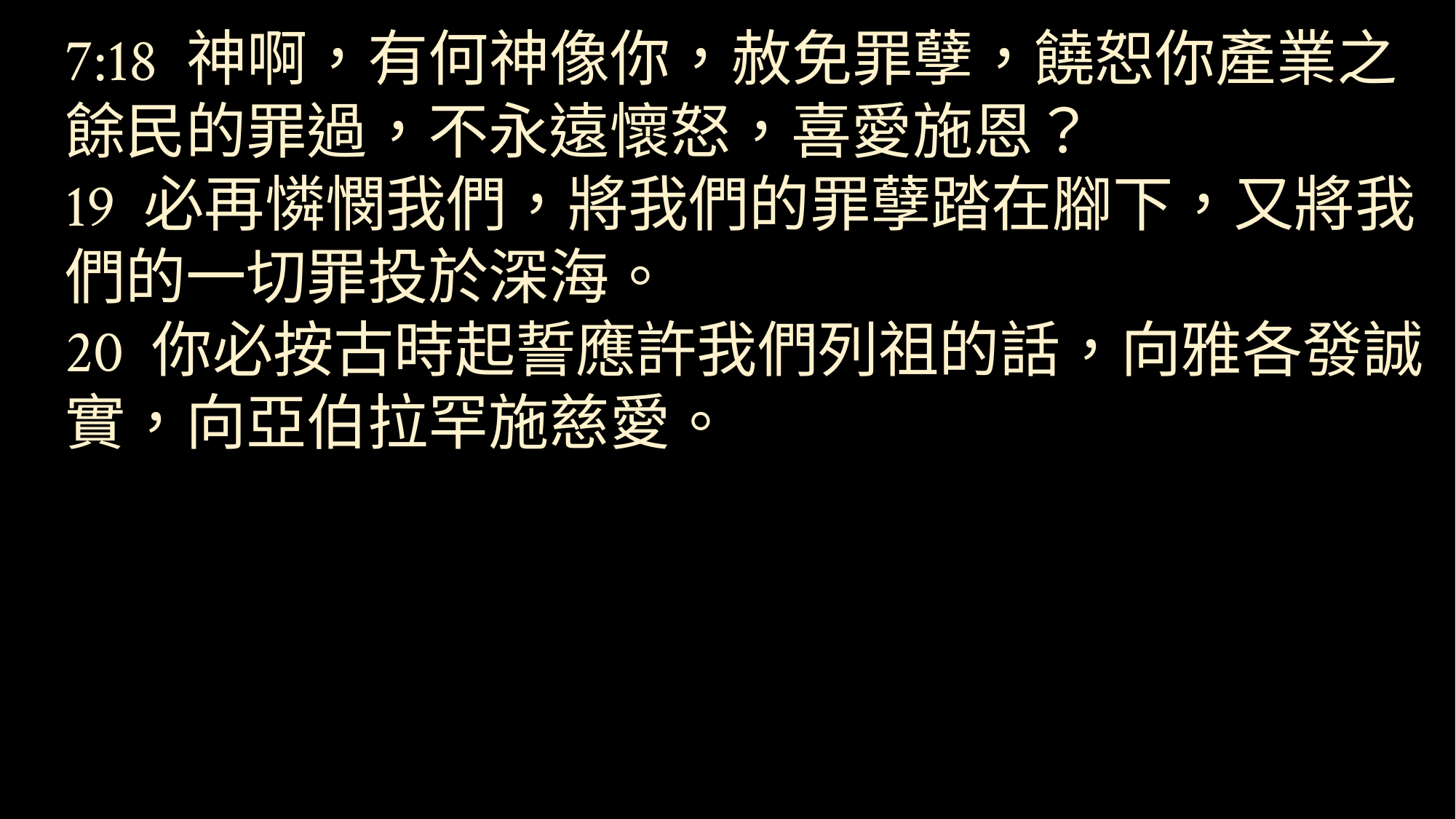

7:18 神啊，有何神像你，赦免罪孽，饒恕你產業之餘民的罪過，不永遠懷怒，喜愛施恩？
19 必再憐憫我們，將我們的罪孽踏在腳下，又將我們的一切罪投於深海。
20 你必按古時起誓應許我們列祖的話，向雅各發誠實，向亞伯拉罕施慈愛。